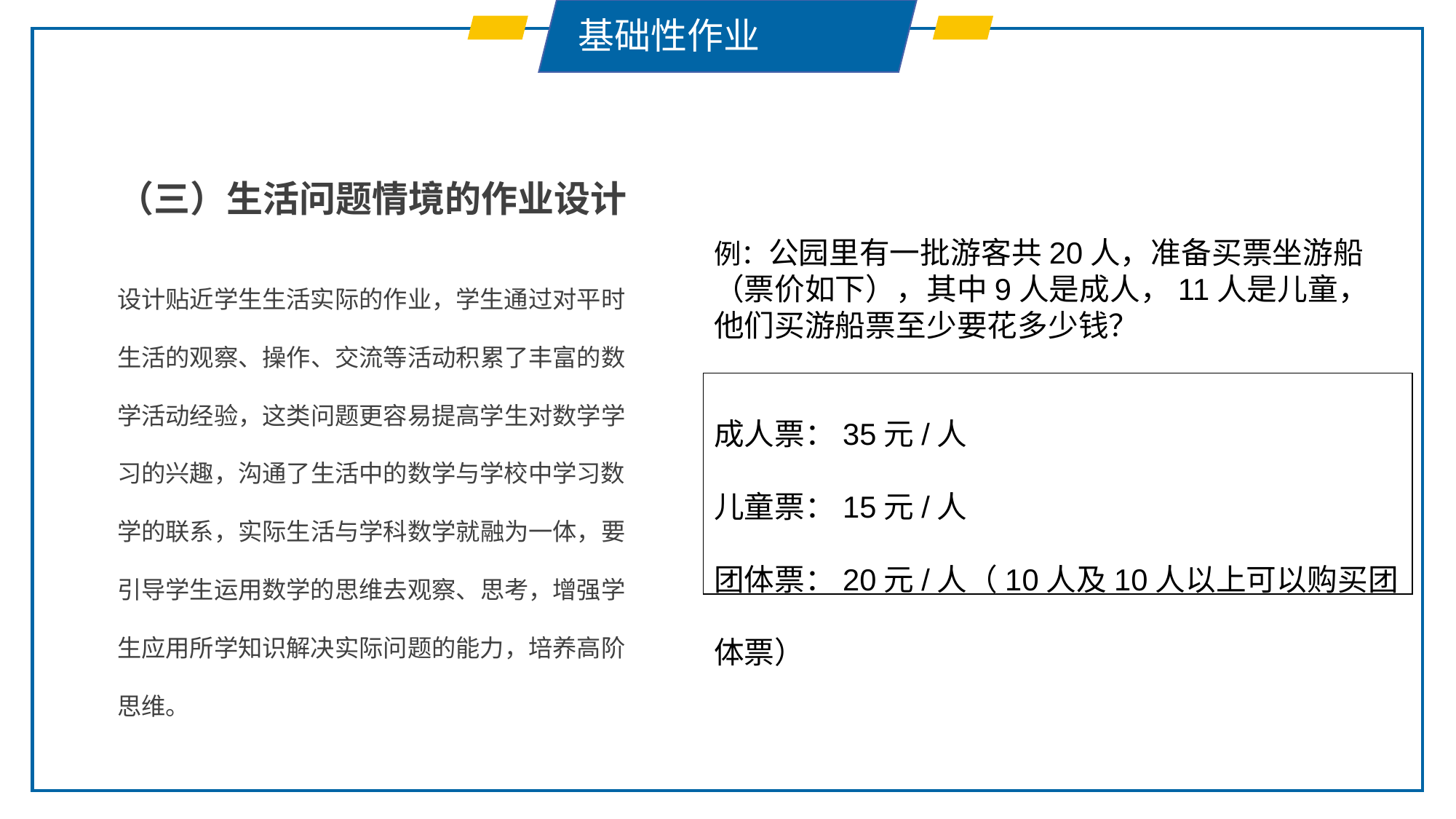

基础性作业
（三）生活问题情境的作业设计
例：公园里有一批游客共20人，准备买票坐游船（票价如下），其中9人是成人，11人是儿童，他们买游船票至少要花多少钱？
成人票：35元/人
儿童票：15元/人
团体票：20元/人（10人及10人以上可以购买团体票）

设计贴近学生生活实际的作业，学生通过对平时生活的观察、操作、交流等活动积累了丰富的数学活动经验，这类问题更容易提高学生对数学学习的兴趣，沟通了生活中的数学与学校中学习数学的联系，实际生活与学科数学就融为一体，要引导学生运用数学的思维去观察、思考，增强学生应用所学知识解决实际问题的能力，培养高阶思维。